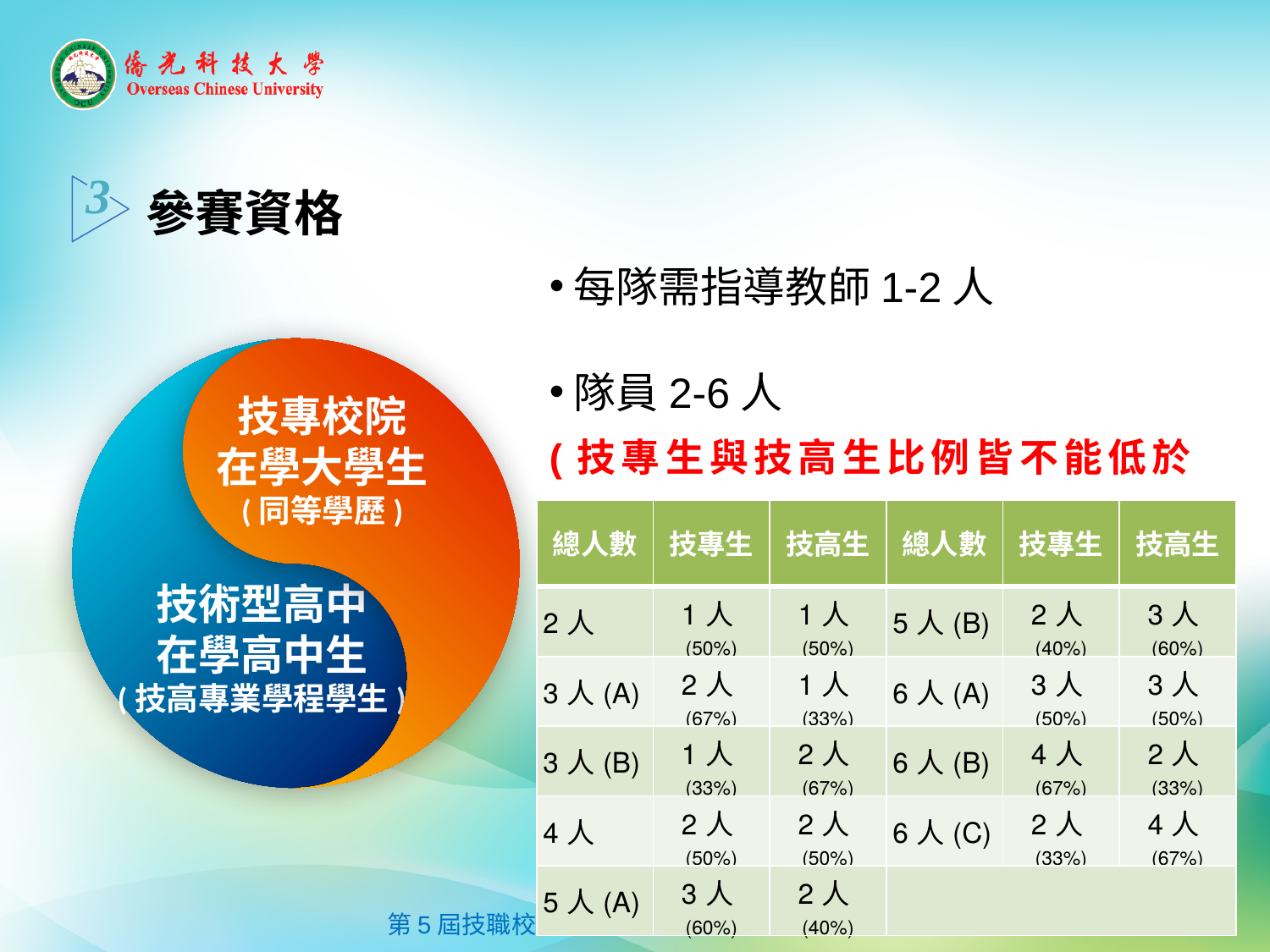

3

參賽資格
每隊需指導教師1-2人
隊員2-6人
(技專生與技高生比例皆不能低於30%)

技專校院
在學大學生
(同等學歷)
技術型高中
在學高中生
(技高專業學程學生)
| 總人數 | 技專生 | 技高生 | 總人數 | 技專生 | 技高生 |
| --- | --- | --- | --- | --- | --- |
| 2人 | 1人(50%) | 1人(50%) | 5人(B) | 2人(40%) | 3人(60%) |
| 3人(A) | 2人(67%) | 1人(33%) | 6人(A) | 3人(50%) | 3人(50%) |
| 3人(B) | 1人(33%) | 2人(67%) | 6人(B) | 4人(67%) | 2人(33%) |
| 4人 | 2人(50%) | 2人(50%) | 6人(C) | 2人(33%) | 4人(67%) |
| 5人(A) | 3人(60%) | 2人(40%) |  |  |  |